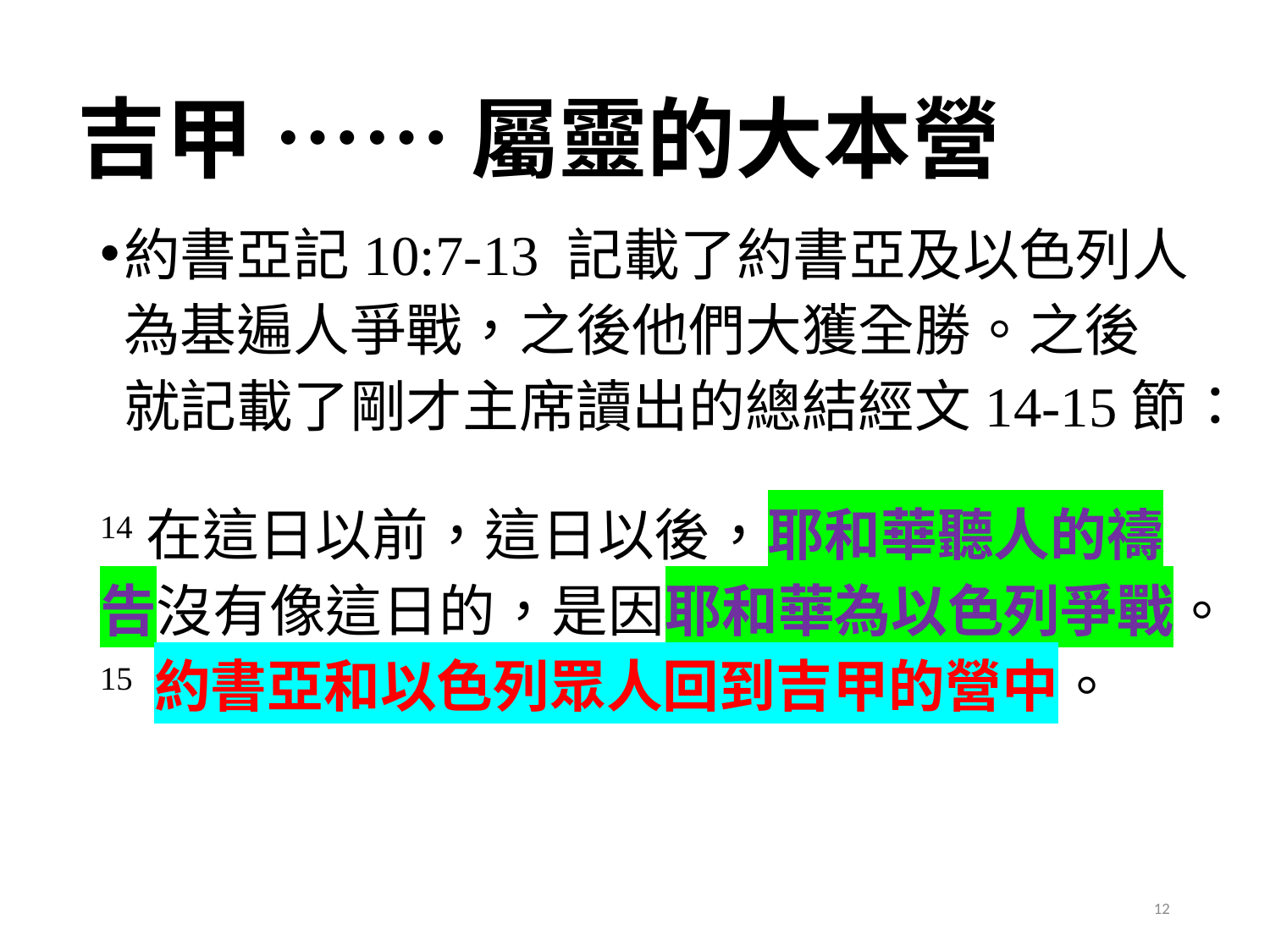

# 吉甲 …… 屬靈的大本營
約書亞記10:7-13 記載了約書亞及以色列人為基遍人爭戰，之後他們大獲全勝。之後就記載了剛才主席讀出的總結經文14-15節：
14在這日以前，這日以後，耶和華聽人的禱告沒有像這日的，是因耶和華為以色列爭戰。15 約書亞和以色列眾人回到吉甲的營中。
12